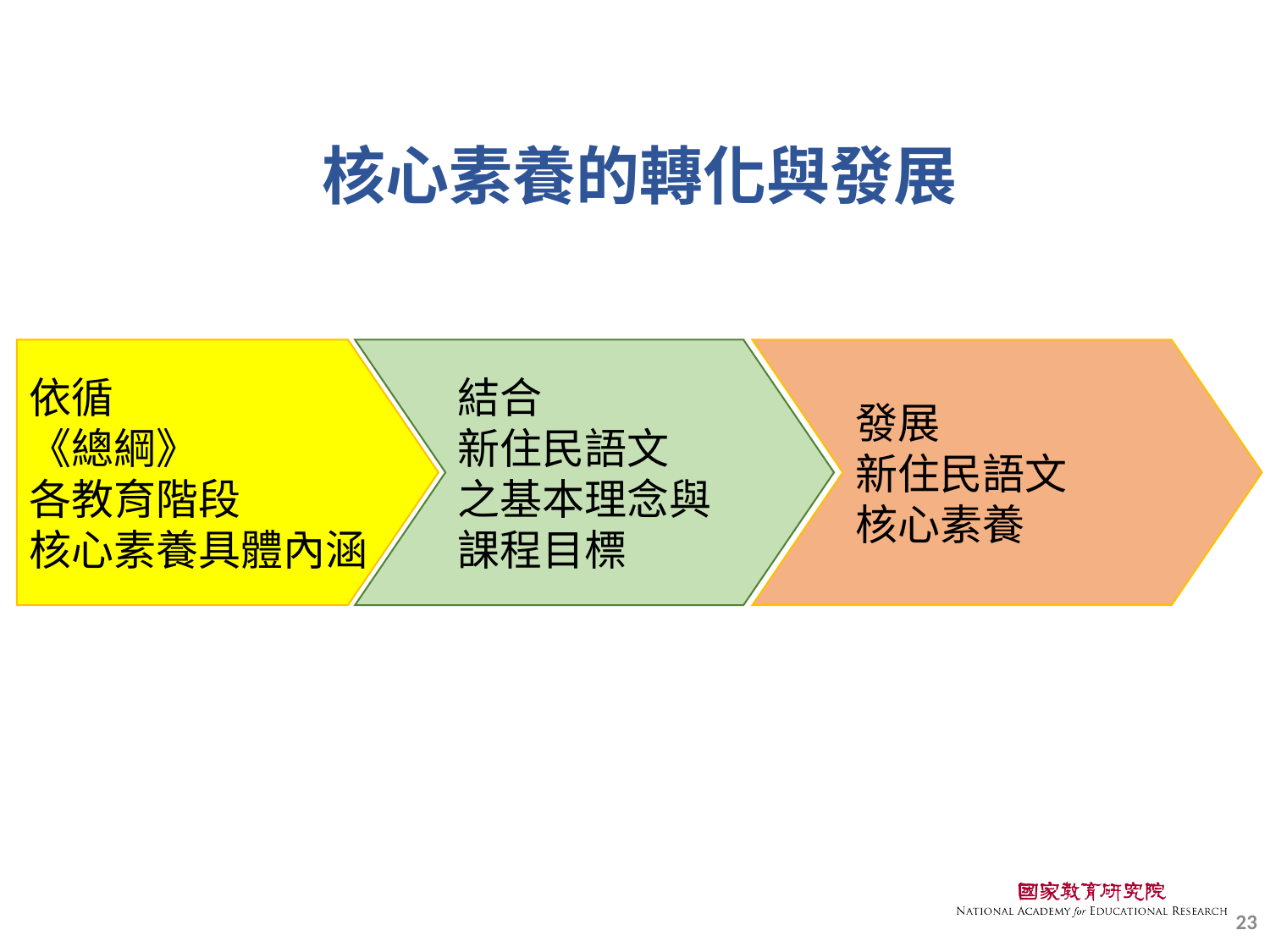

# 核心素養的轉化與發展
依循
《總綱》
各教育階段
核心素養具體內涵
結合
新住民語文
之基本理念與課程目標
發展
新住民語文
核心素養
23